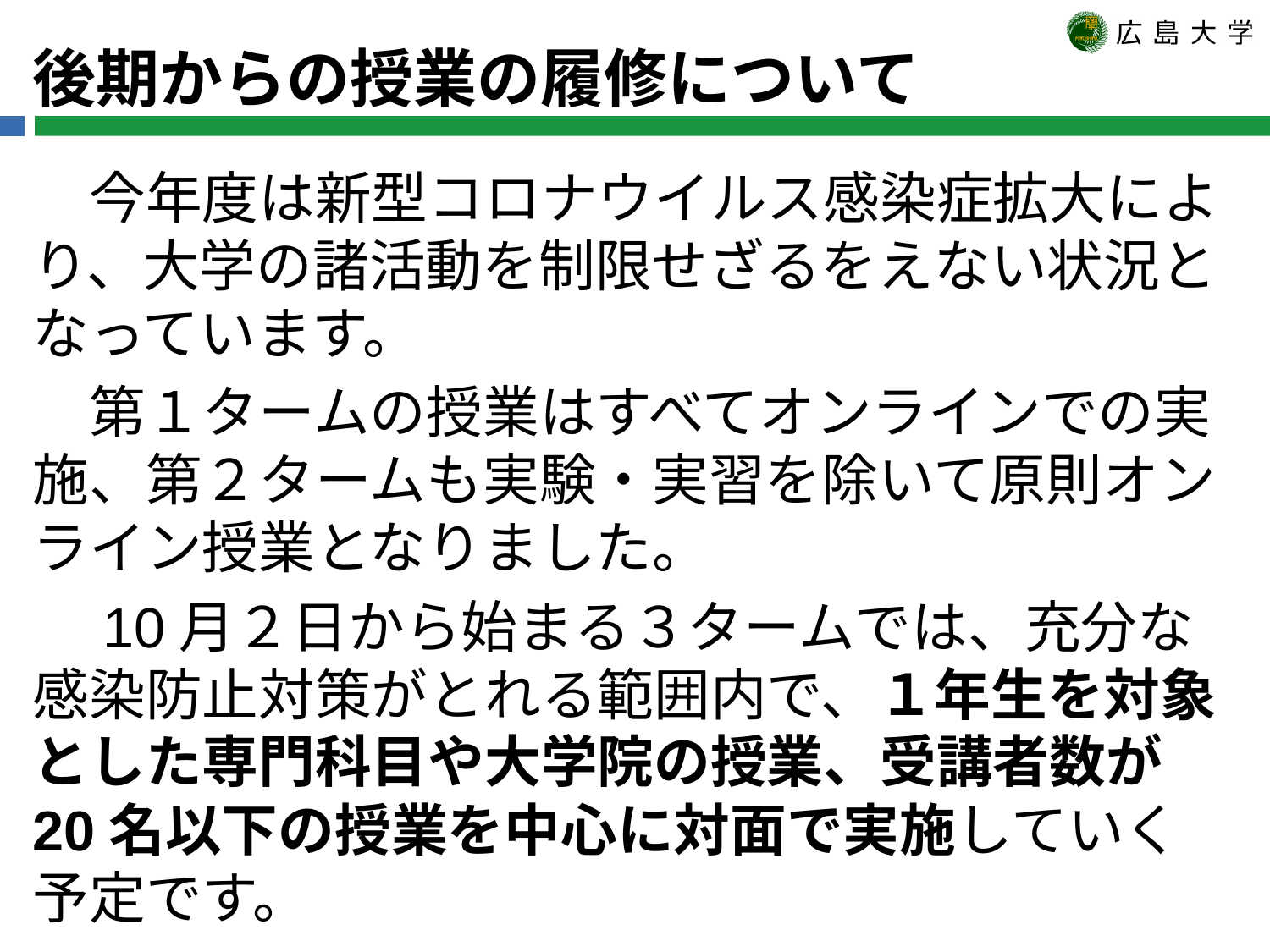

# 後期からの授業の履修について
　今年度は新型コロナウイルス感染症拡大により、大学の諸活動を制限せざるをえない状況となっています。
　第１タームの授業はすべてオンラインでの実施、第２タームも実験・実習を除いて原則オンライン授業となりました。
　10月２日から始まる３タームでは、充分な感染防止対策がとれる範囲内で、１年生を対象とした専門科目や大学院の授業、受講者数が20名以下の授業を中心に対面で実施していく予定です。